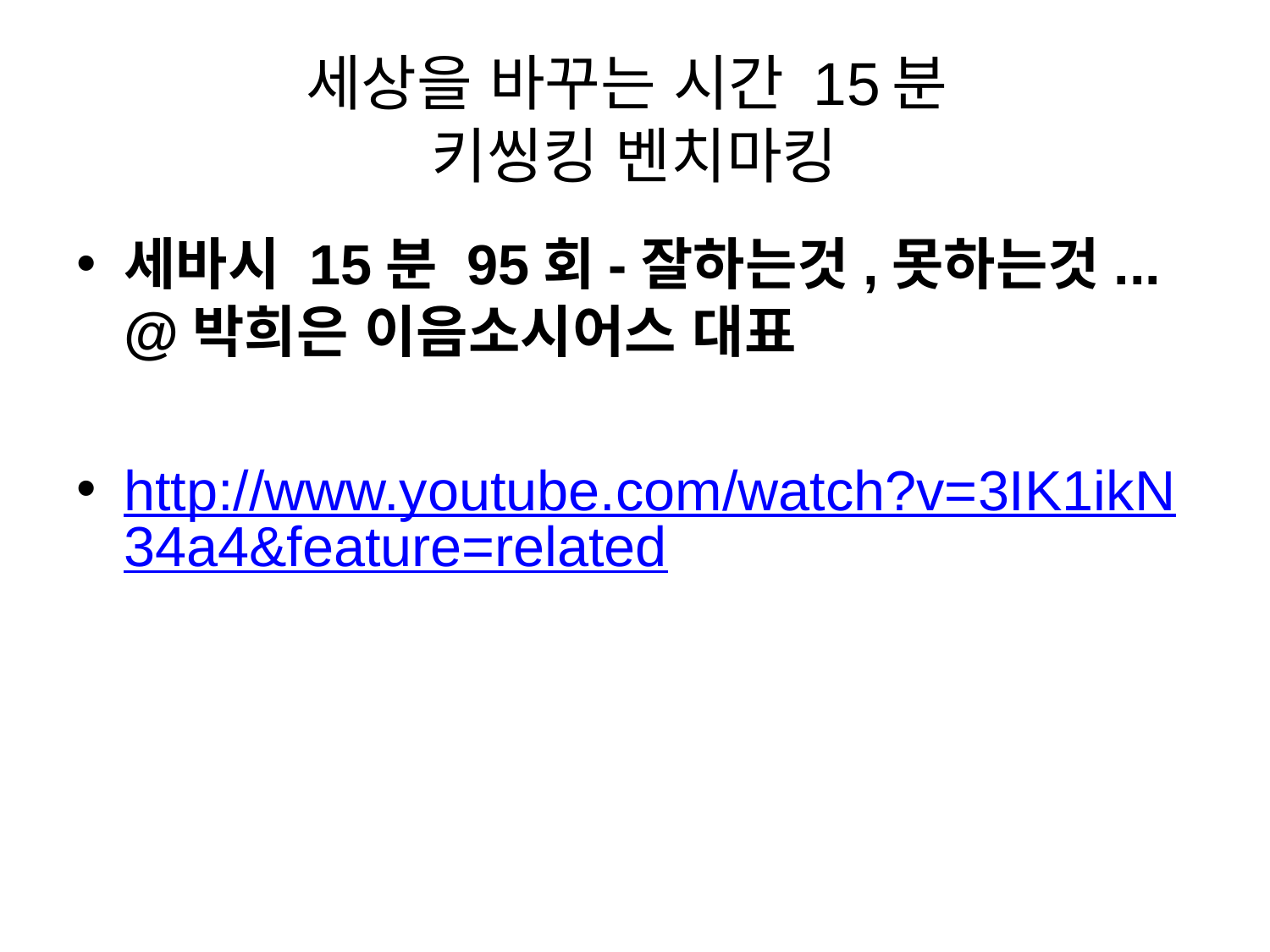

# 세상을 바꾸는 시간 15분 키씽킹 벤치마킹
세바시 15분 95회-잘하는것,못하는것... @박희은 이음소시어스 대표

http://www.youtube.com/watch?v=3IK1ikN34a4&feature=related